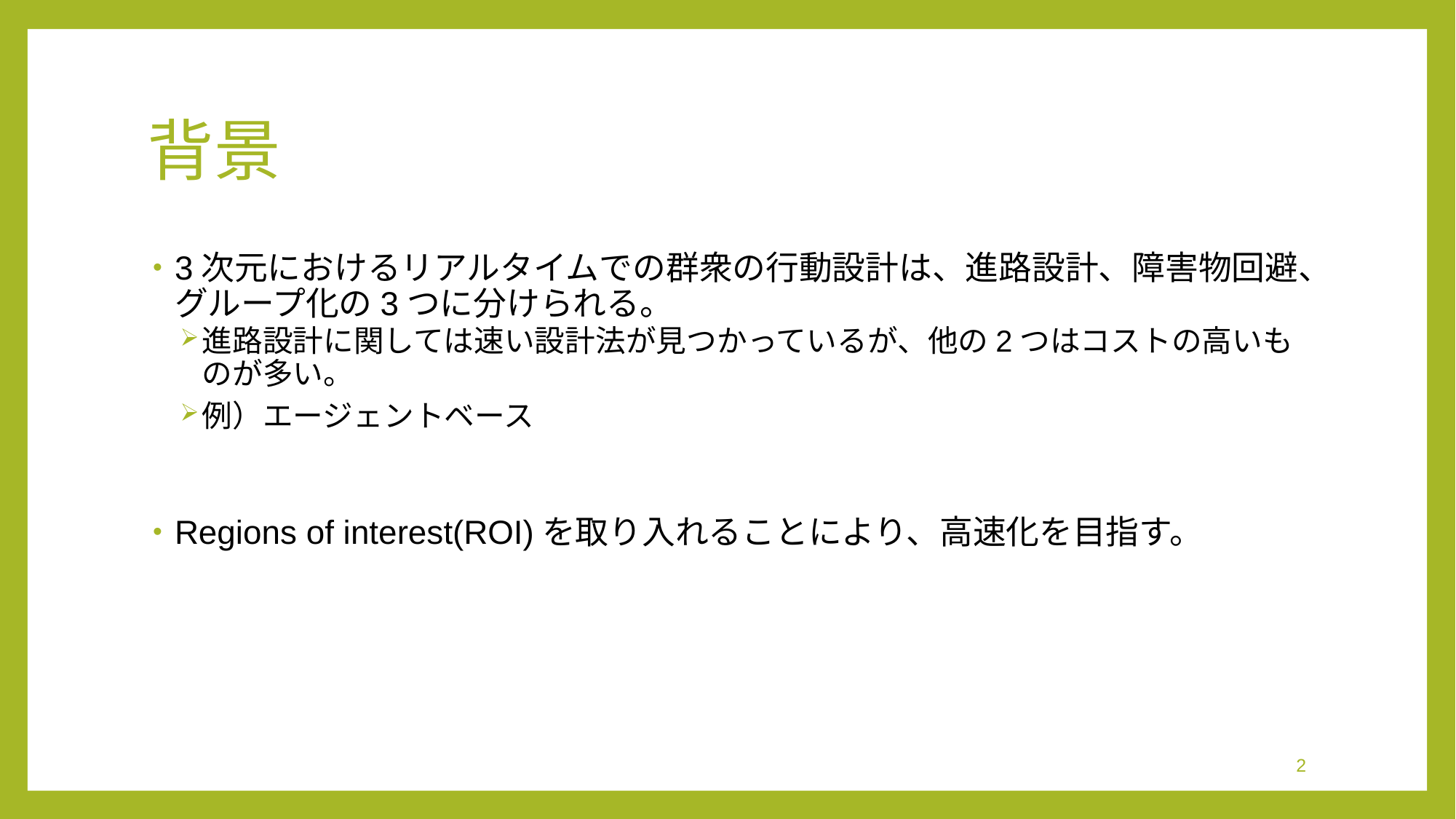

# 背景
3次元におけるリアルタイムでの群衆の行動設計は、進路設計、障害物回避、グループ化の3つに分けられる。
進路設計に関しては速い設計法が見つかっているが、他の2つはコストの高いものが多い。
例）エージェントベース

Regions of interest(ROI)を取り入れることにより、高速化を目指す。
2